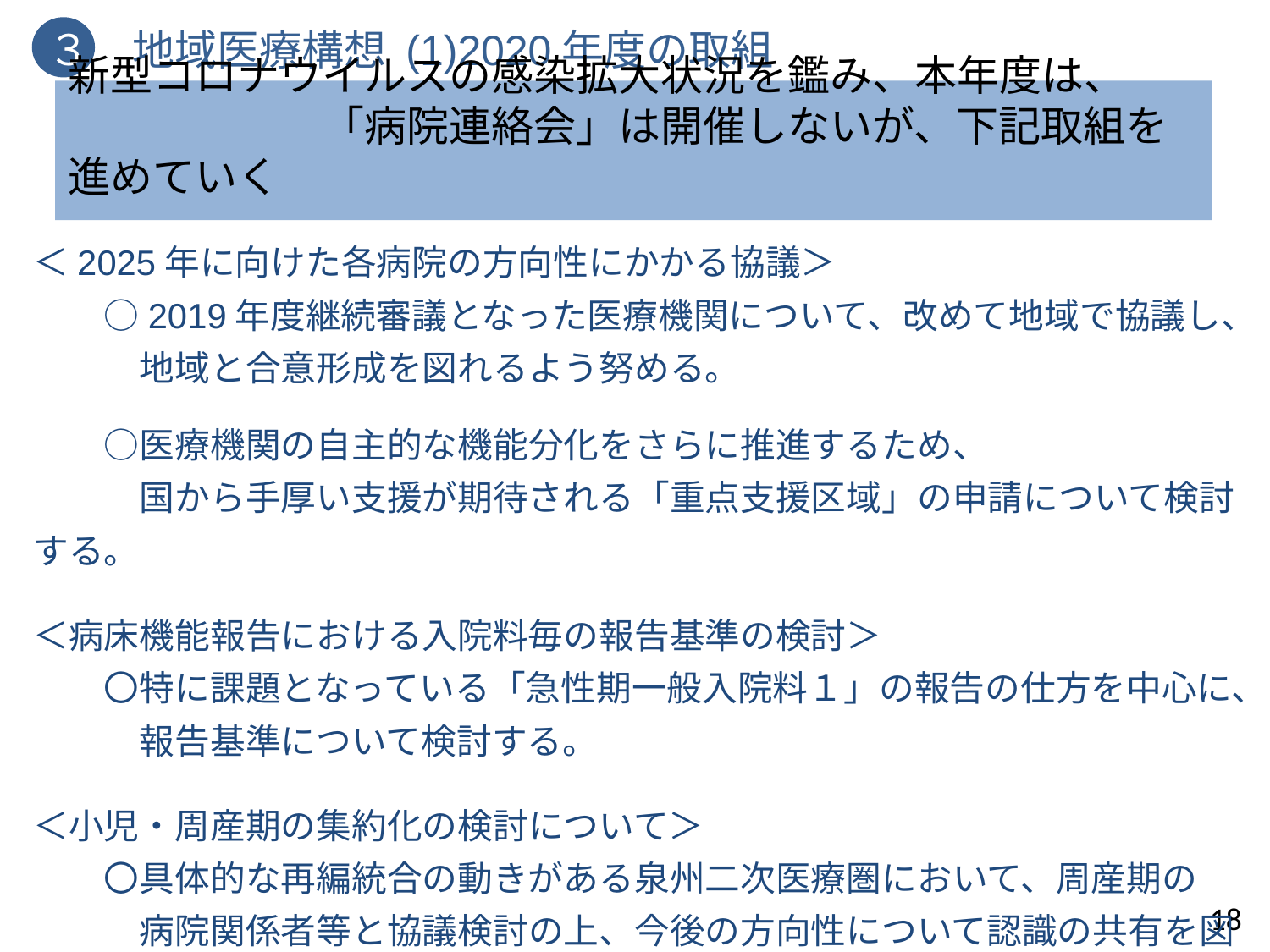

３　地域医療構想 (1)2020年度の取組

新型コロナウイルスの感染拡大状況を鑑み、本年度は、
　　　　　　「病院連絡会」は開催しないが、下記取組を進めていく
＜2025年に向けた各病院の方向性にかかる協議＞
　　○2019年度継続審議となった医療機関について、改めて地域で協議し、
　　　地域と合意形成を図れるよう努める。

　　○医療機関の自主的な機能分化をさらに推進するため、
　　　国から手厚い支援が期待される「重点支援区域」の申請について検討する。

＜病床機能報告における入院料毎の報告基準の検討＞
　　〇特に課題となっている「急性期一般入院料１」の報告の仕方を中心に、
　　　報告基準について検討する。

＜小児・周産期の集約化の検討について＞
　　〇具体的な再編統合の動きがある泉州二次医療圏において、周産期の
　　　病院関係者等と協議検討の上、今後の方向性について認識の共有を図る。
18